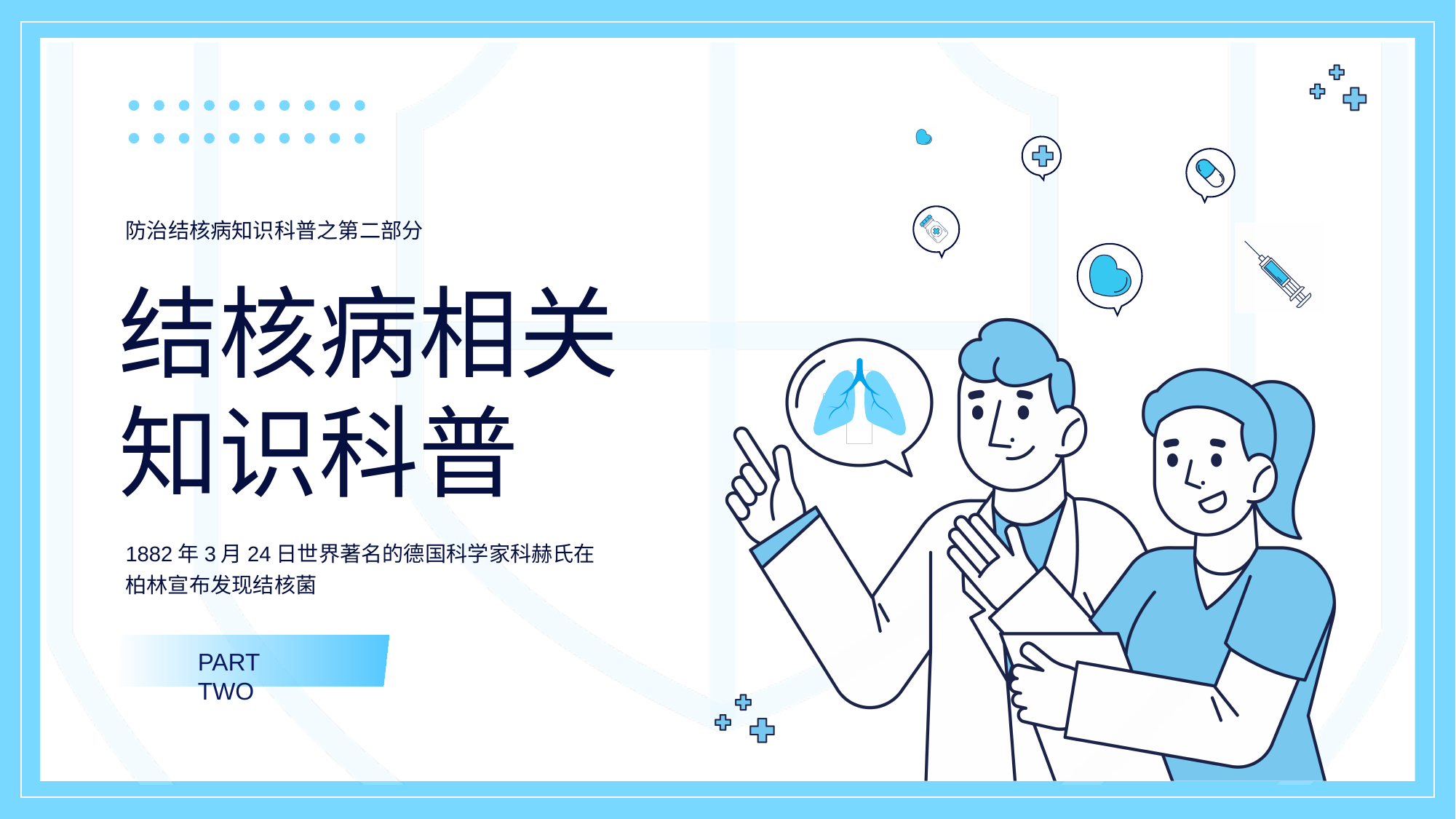

防治结核病知识科普之第二部分
结核病相关知识科普
1882年3月24日世界著名的德国科学家科赫氏在柏林宣布发现结核菌

PART TWO